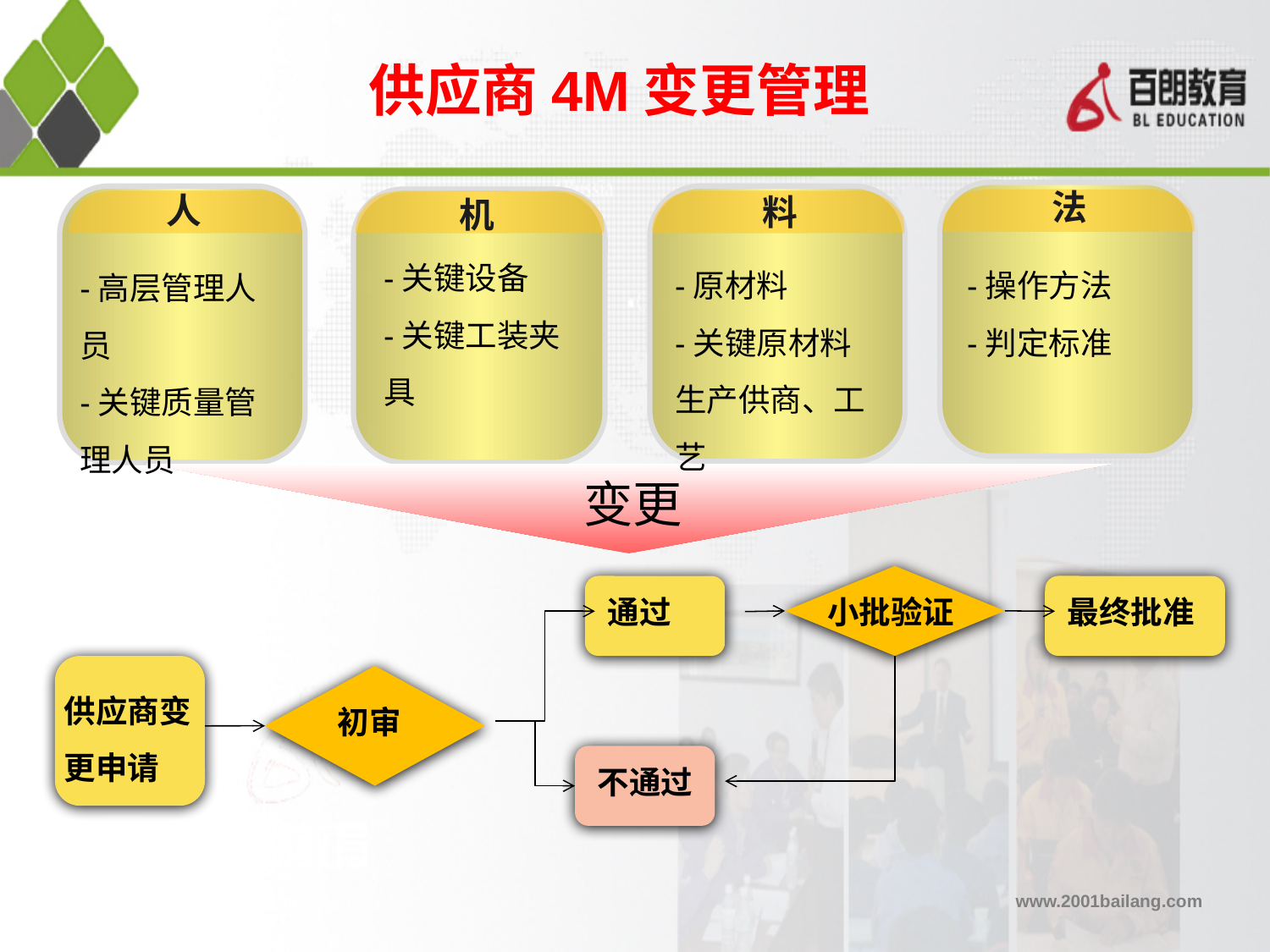

# 供应商4M变更管理
法
人
料
机

-关键设备
-关键工装夹具
-原材料
-关键原材料生产供商、工艺
-操作方法
-判定标准
-高层管理人员
-关键质量管理人员

变更

通过
小批验证
最终批准

供应商变更申请

初审

不通过